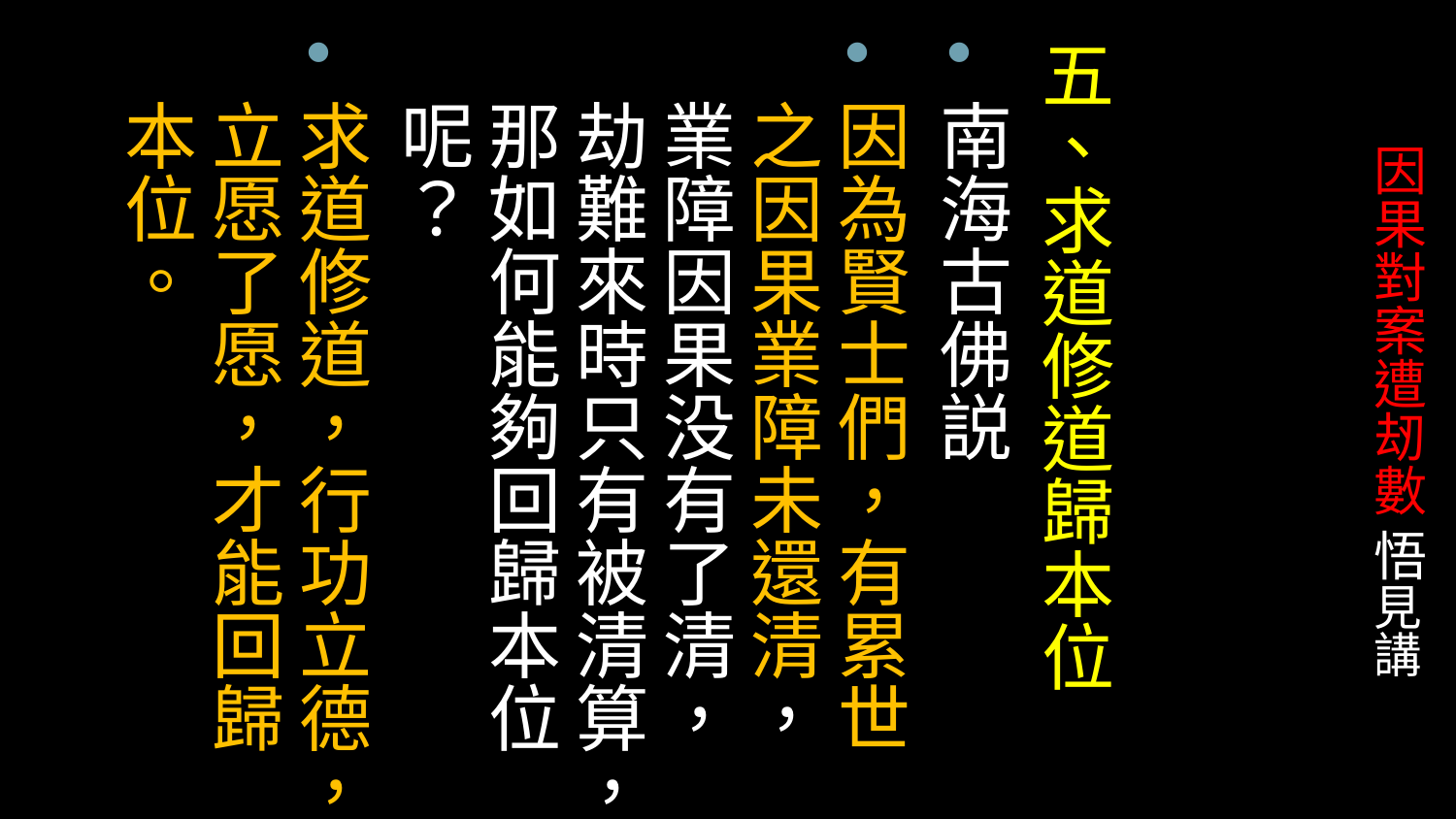

五、求道修道歸本位
南海古佛説
因為賢士們，有累世之因果業障未還清，業障因果没有了清，劫難來時只有被清算，那如何能夠回歸本位呢？
求道修道，行功立德，立愿了愿，才能回歸本位。

# 因果對案遭刼數 悟見講